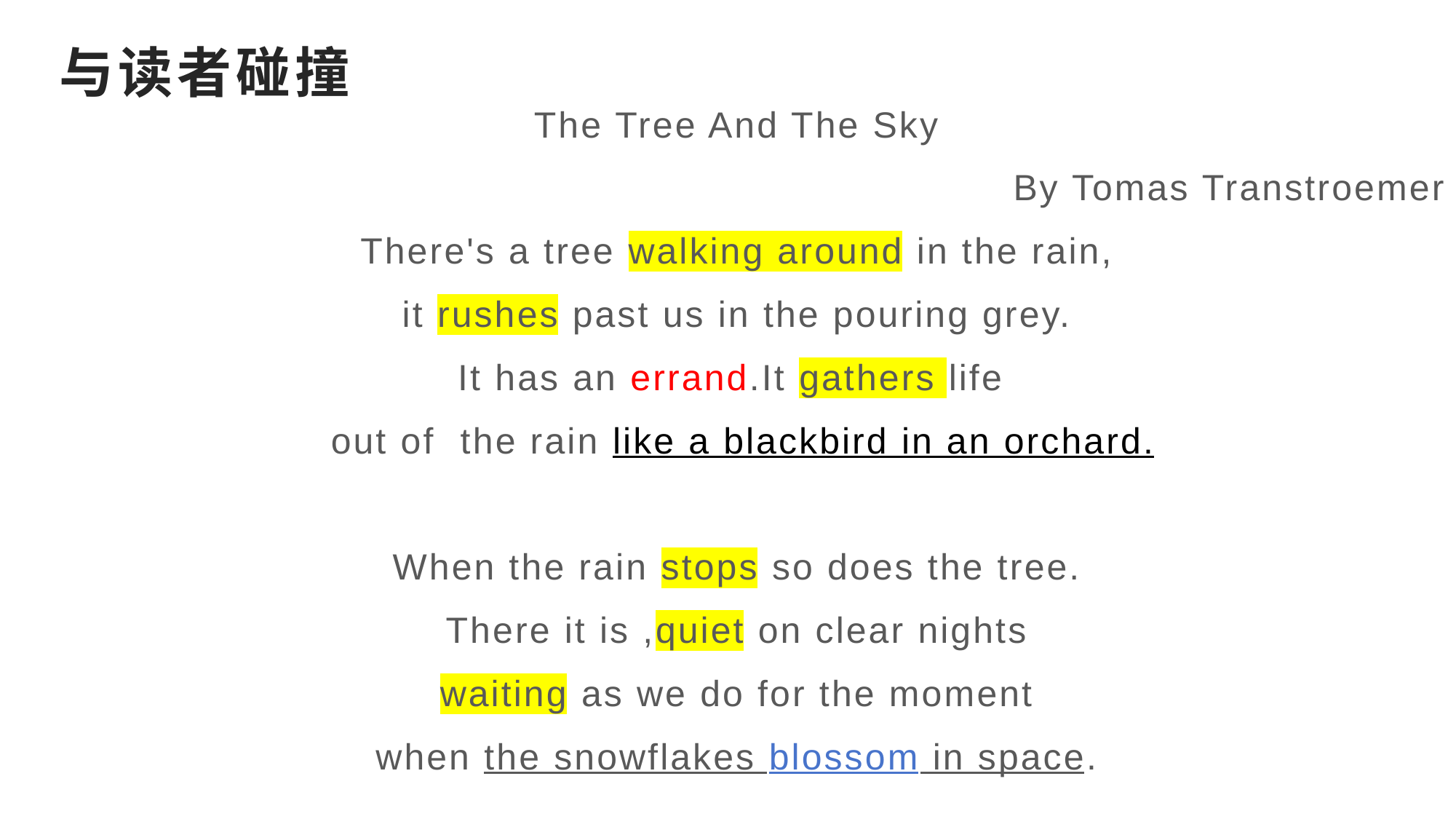

# 与读者碰撞
The Tree And The Sky
By Tomas Transtroemer
There's a tree walking around in the rain,
it rushes past us in the pouring grey.
It has an errand.It gathers life
 out of  the rain like a blackbird in an orchard.

When the rain stops so does the tree.
There it is ,quiet on clear nights
waiting as we do for the moment
when the snowflakes blossom in space.